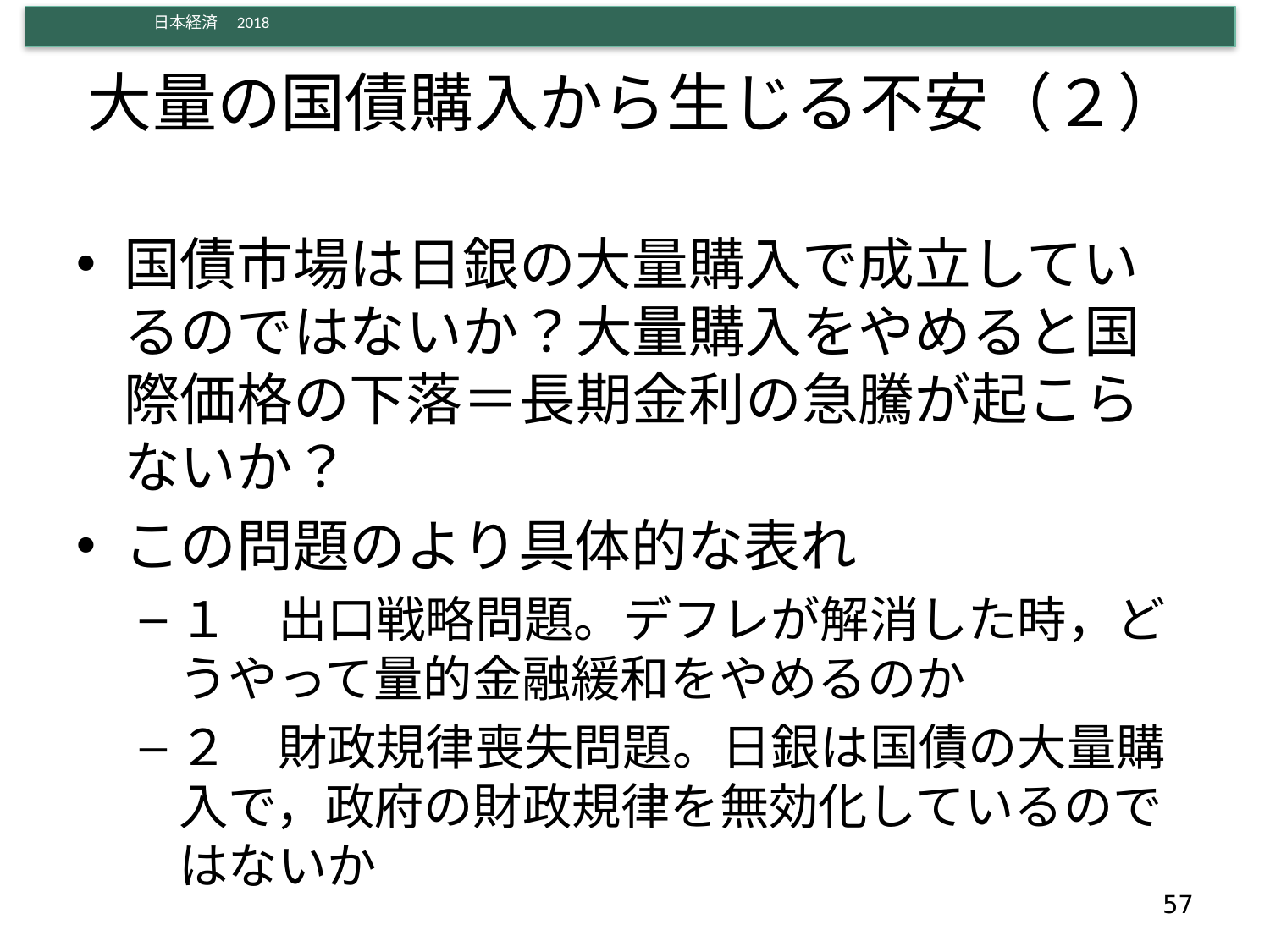

# 大量の国債購入から生じる不安（２）
国債市場は日銀の大量購入で成立しているのではないか？大量購入をやめると国際価格の下落＝長期金利の急騰が起こらないか？
この問題のより具体的な表れ
１　出口戦略問題。デフレが解消した時，どうやって量的金融緩和をやめるのか
２　財政規律喪失問題。日銀は国債の大量購入で，政府の財政規律を無効化しているのではないか

57